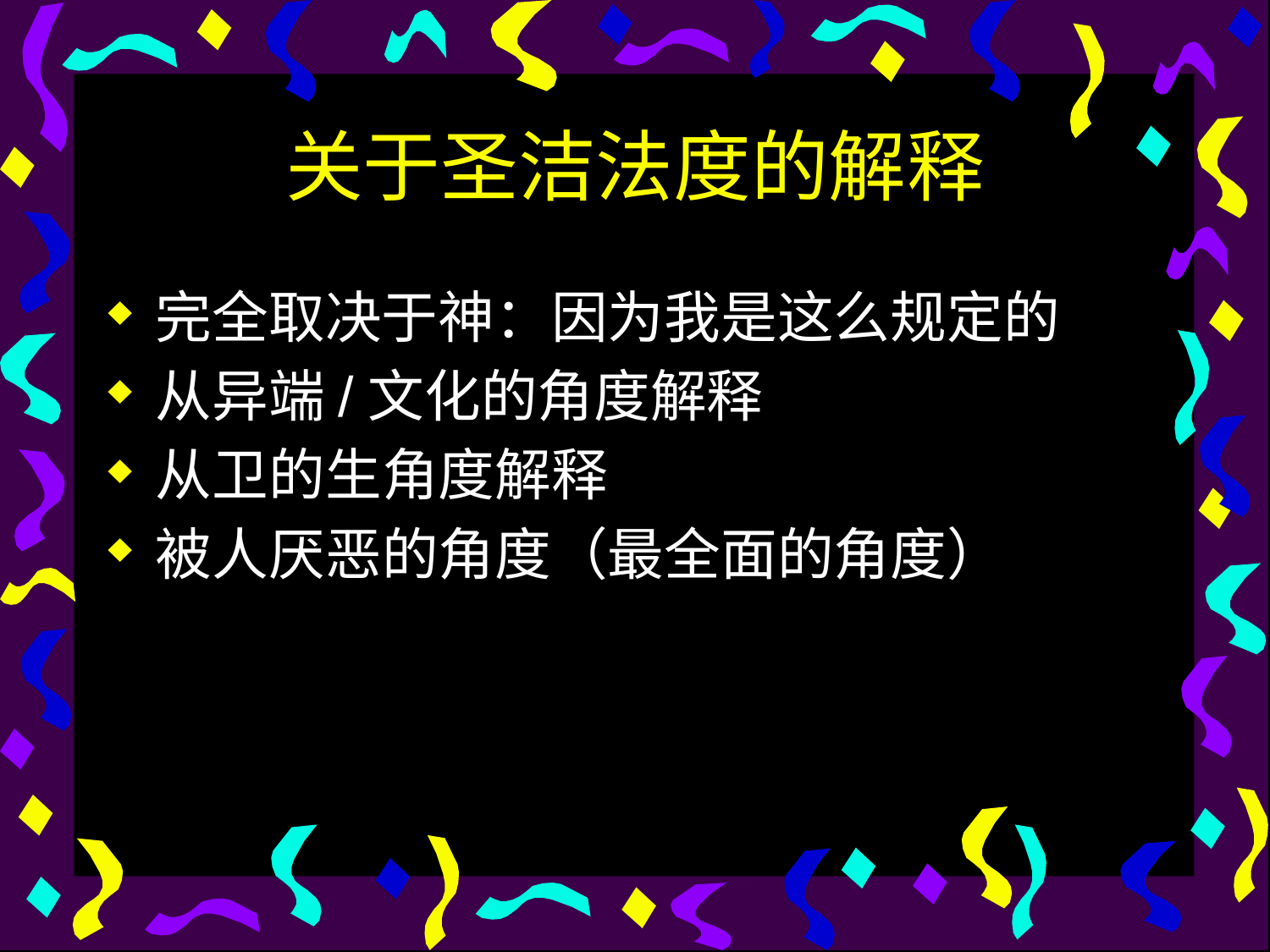

# 关于圣洁法度的解释
完全取决于神：因为我是这么规定的
从异端/文化的角度解释
从卫的生角度解释
被人厌恶的角度（最全面的角度）